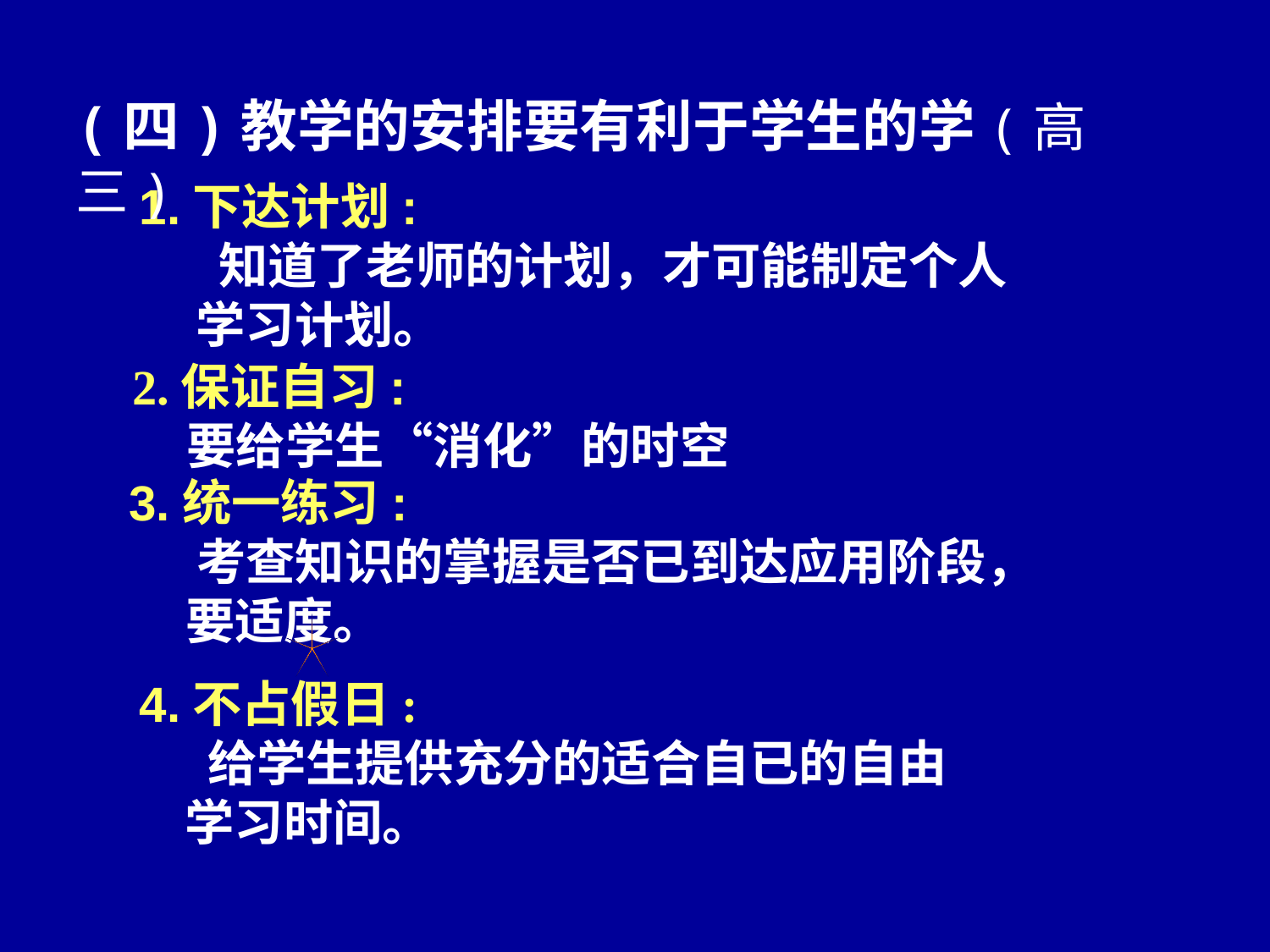

(四)教学的安排要有利于学生的学(高三)
1.下达计划:
      知道了老师的计划，才可能制定个人
    学习计划。
  2.保证自习:
      要给学生“消化”的时空
3.统一练习:
     考查知识的掌握是否已到达应用阶段，
    要适度。

4.不占假日:
     给学生提供充分的适合自已的自由
   学习时间。